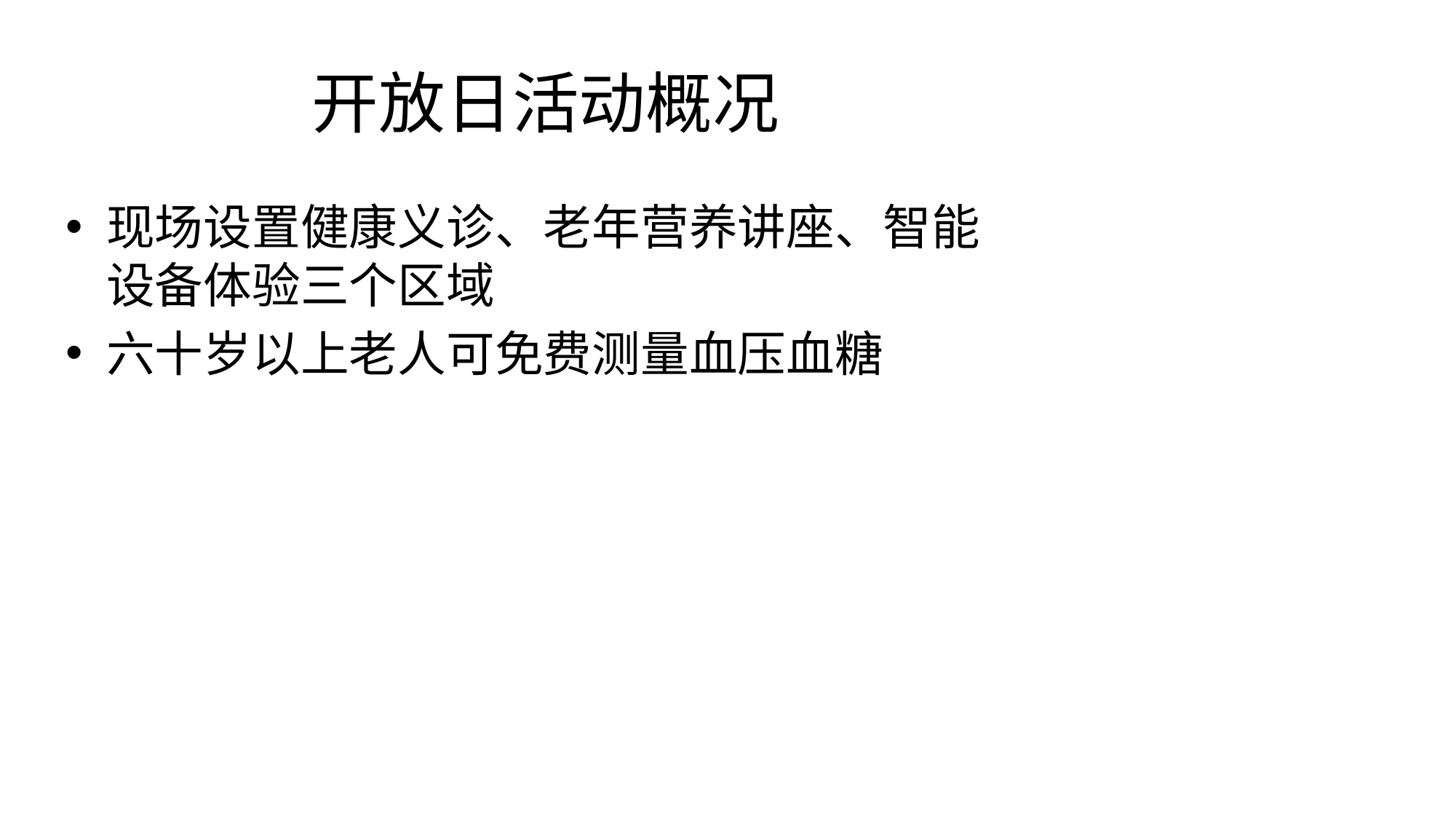

# 开放日活动概况
现场设置健康义诊、老年营养讲座、智能设备体验三个区域
六十岁以上老人可免费测量血压血糖